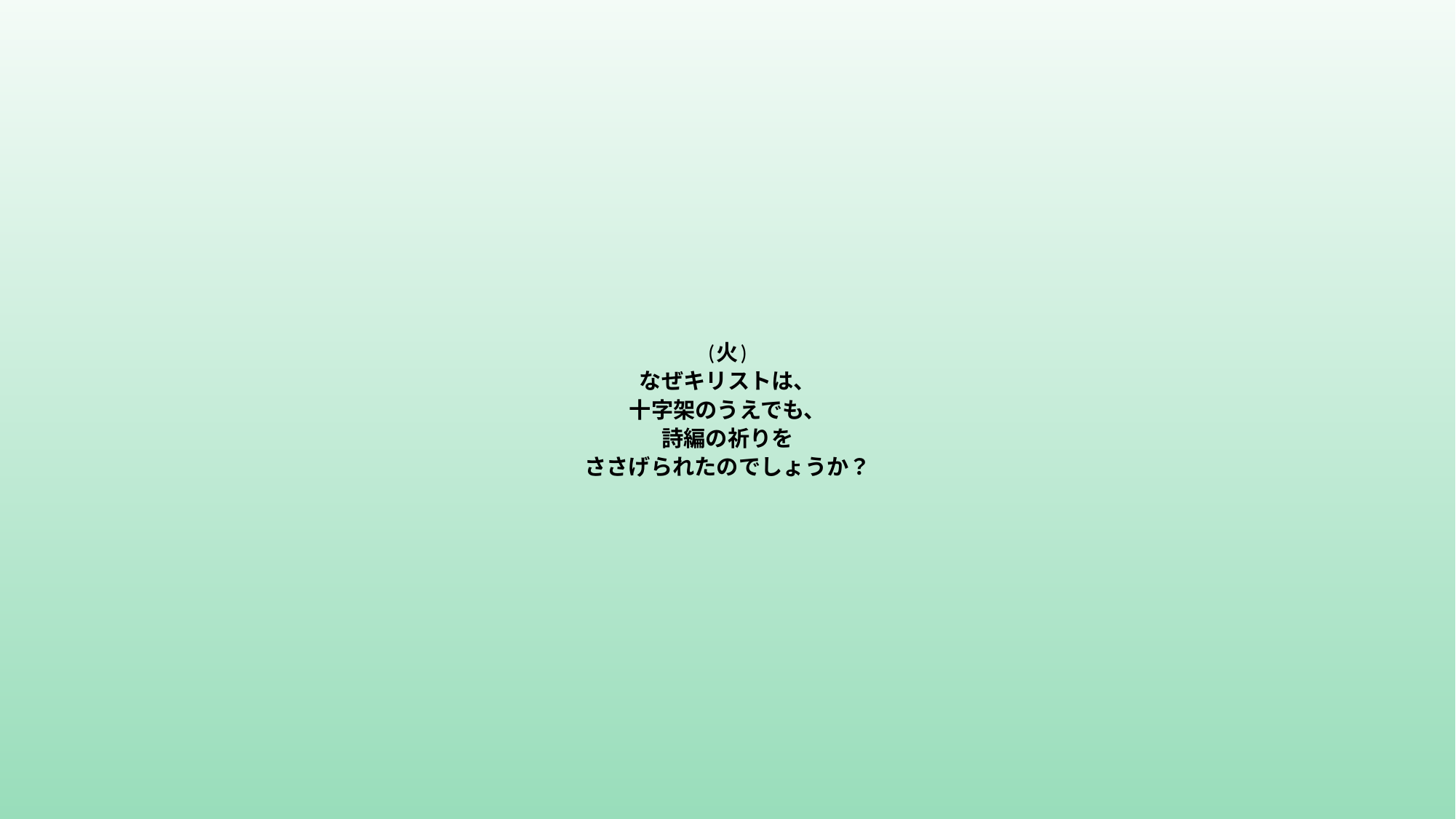

# (火) なぜキリストは、 十字架のうえでも、 詩編の祈りを ささげられたのでしょうか？